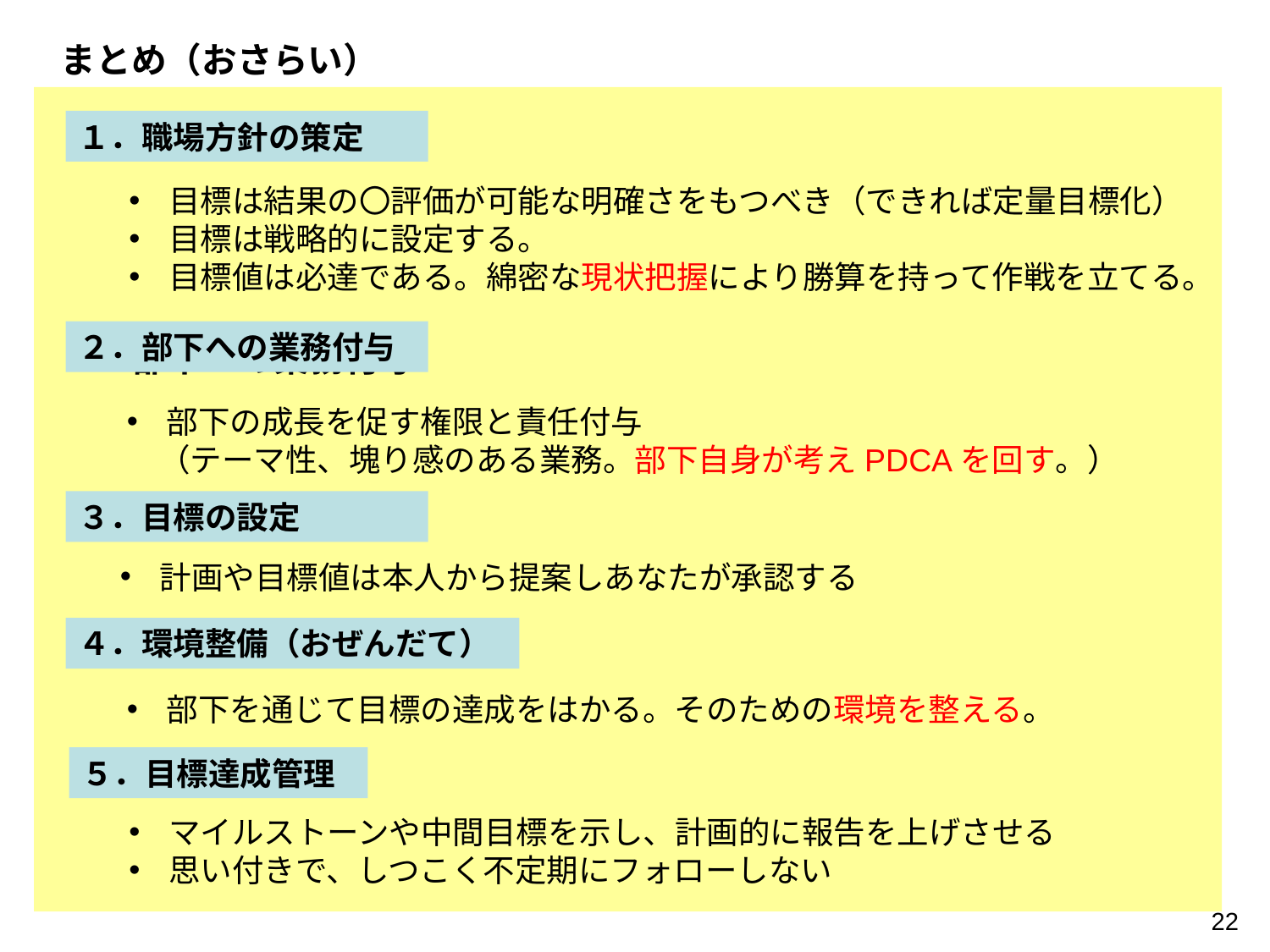

まとめ（おさらい）

■ 職場方針の策定
１．職場方針の策定
目標は結果の〇✕評価が可能な明確さをもつべき（できれば定量目標化）
目標は戦略的に設定する。
目標値は必達である。綿密な現状把握により勝算を持って作戦を立てる。
２．部下への業務付与
■ 部下への業務付与
部下の成長を促す権限と責任付与
　（テーマ性、塊り感のある業務。部下自身が考えPDCAを回す。）
３．目標の設定
計画や目標値は本人から提案しあなたが承認する
４．環境整備（おぜんだて）
部下を通じて目標の達成をはかる。そのための環境を整える。
５．目標達成管理
マイルストーンや中間目標を示し、計画的に報告を上げさせる
思い付きで、しつこく不定期にフォローしない
22